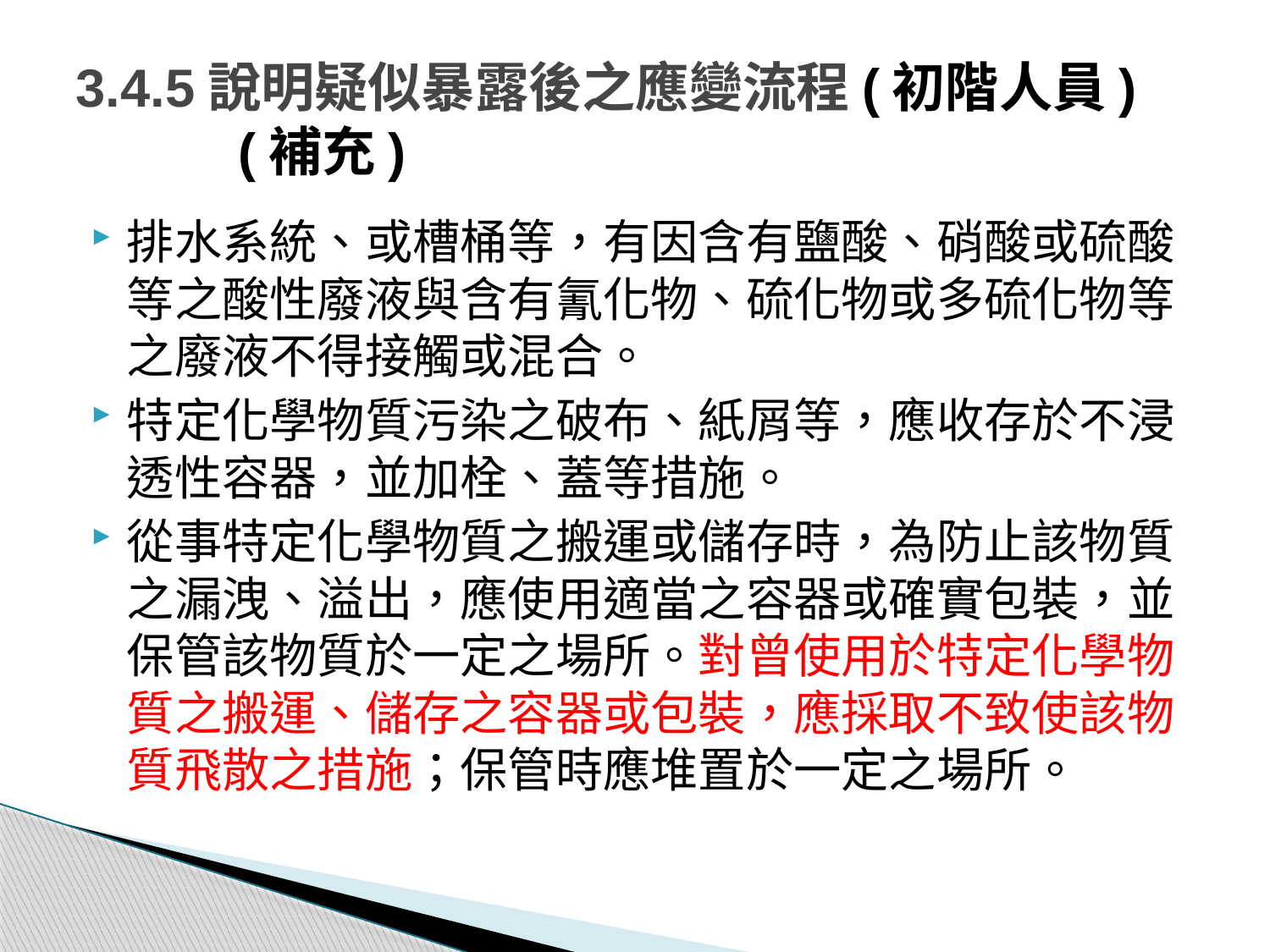

# 3.4.5說明疑似暴露後之應變流程(初階人員) (補充)
排水系統、或槽桶等，有因含有鹽酸、硝酸或硫酸等之酸性廢液與含有氰化物、硫化物或多硫化物等之廢液不得接觸或混合。
特定化學物質污染之破布、紙屑等，應收存於不浸透性容器，並加栓、蓋等措施。
從事特定化學物質之搬運或儲存時，為防止該物質之漏洩、溢出，應使用適當之容器或確實包裝，並保管該物質於一定之場所。對曾使用於特定化學物質之搬運、儲存之容器或包裝，應採取不致使該物質飛散之措施；保管時應堆置於一定之場所。